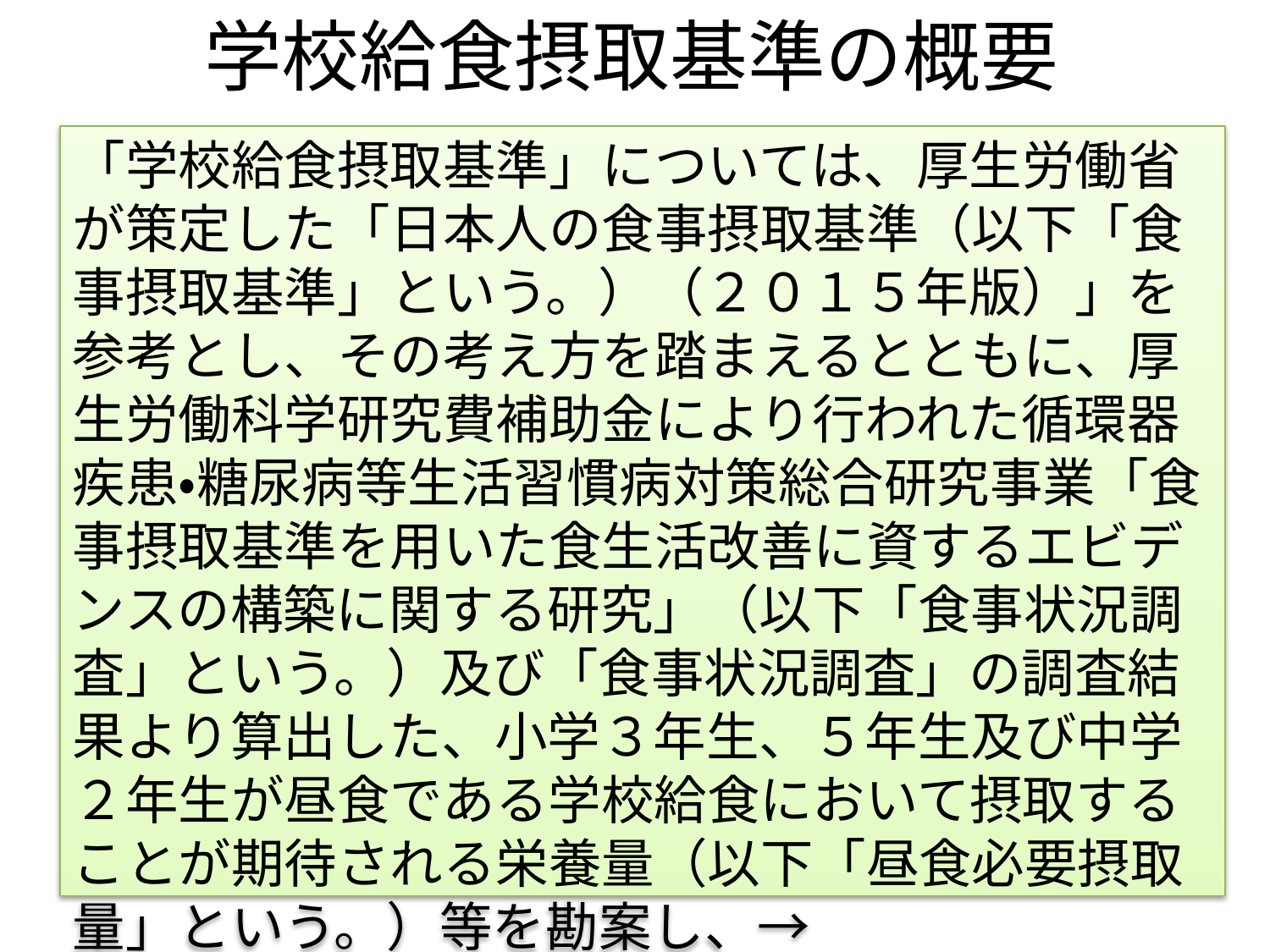

# 学校給食摂取基準の概要
「学校給食摂取基準」については、厚生労働省が策定した「日本人の食事摂取基準（以下「食事摂取基準」という。）（２０１５年版）」を参考とし、その考え方を踏まえるとともに、厚生労働科学研究費補助金により行われた循環器疾患・糖尿病等生活習慣病対策総合研究事業「食事摂取基準を用いた食生活改善に資するエビデンスの構築に関する研究」（以下「食事状況調査」という。）及び「食事状況調査」の調査結果より算出した、小学３年生、５年生及び中学２年生が昼食である学校給食において摂取することが期待される栄養量（以下「昼食必要摂取量」という。）等を勘案し、→